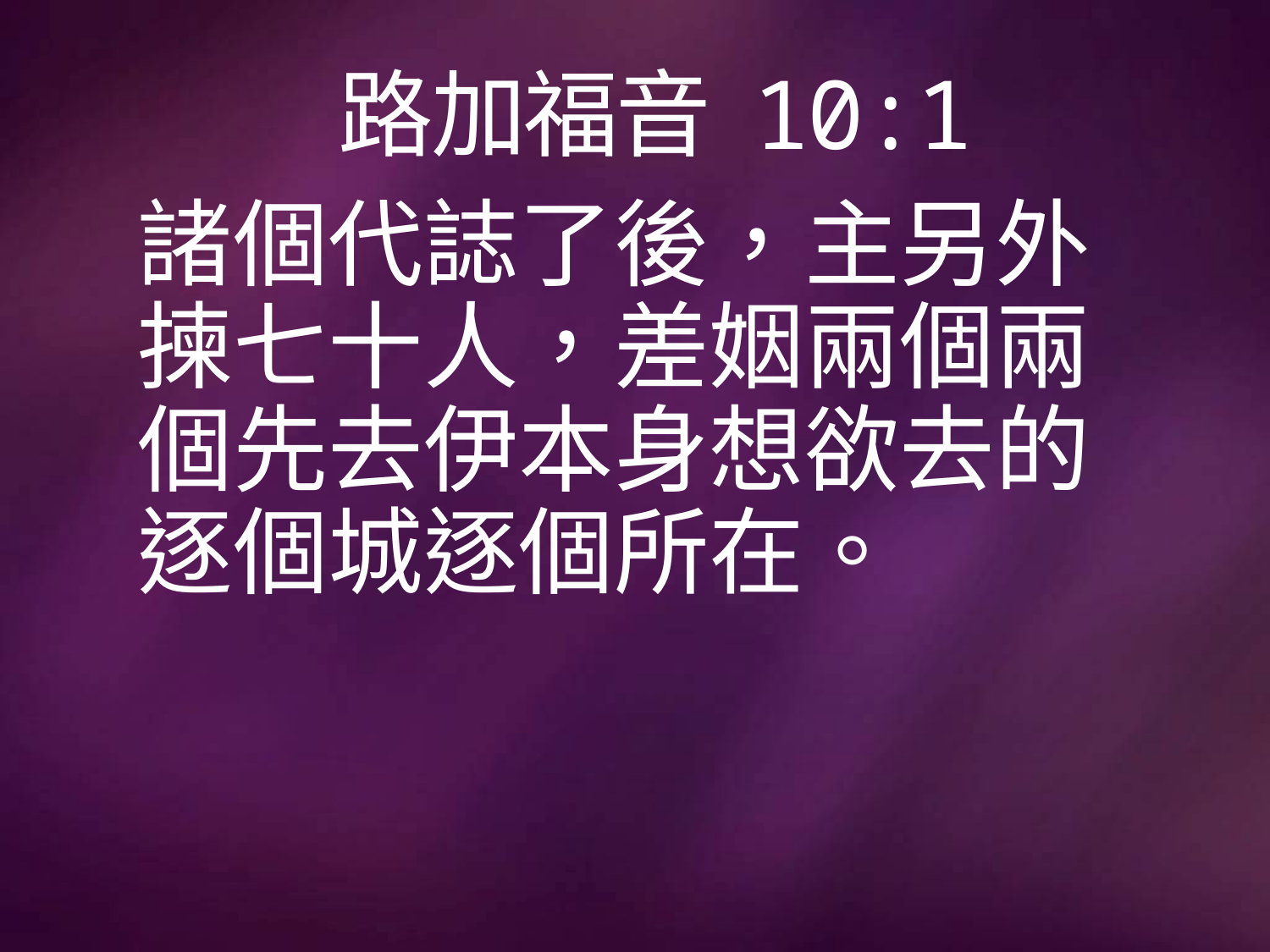

# 路加福音 10:1
諸個代誌了後，主另外揀七十人，差姻兩個兩個先去伊本身想欲去的逐個城逐個所在。